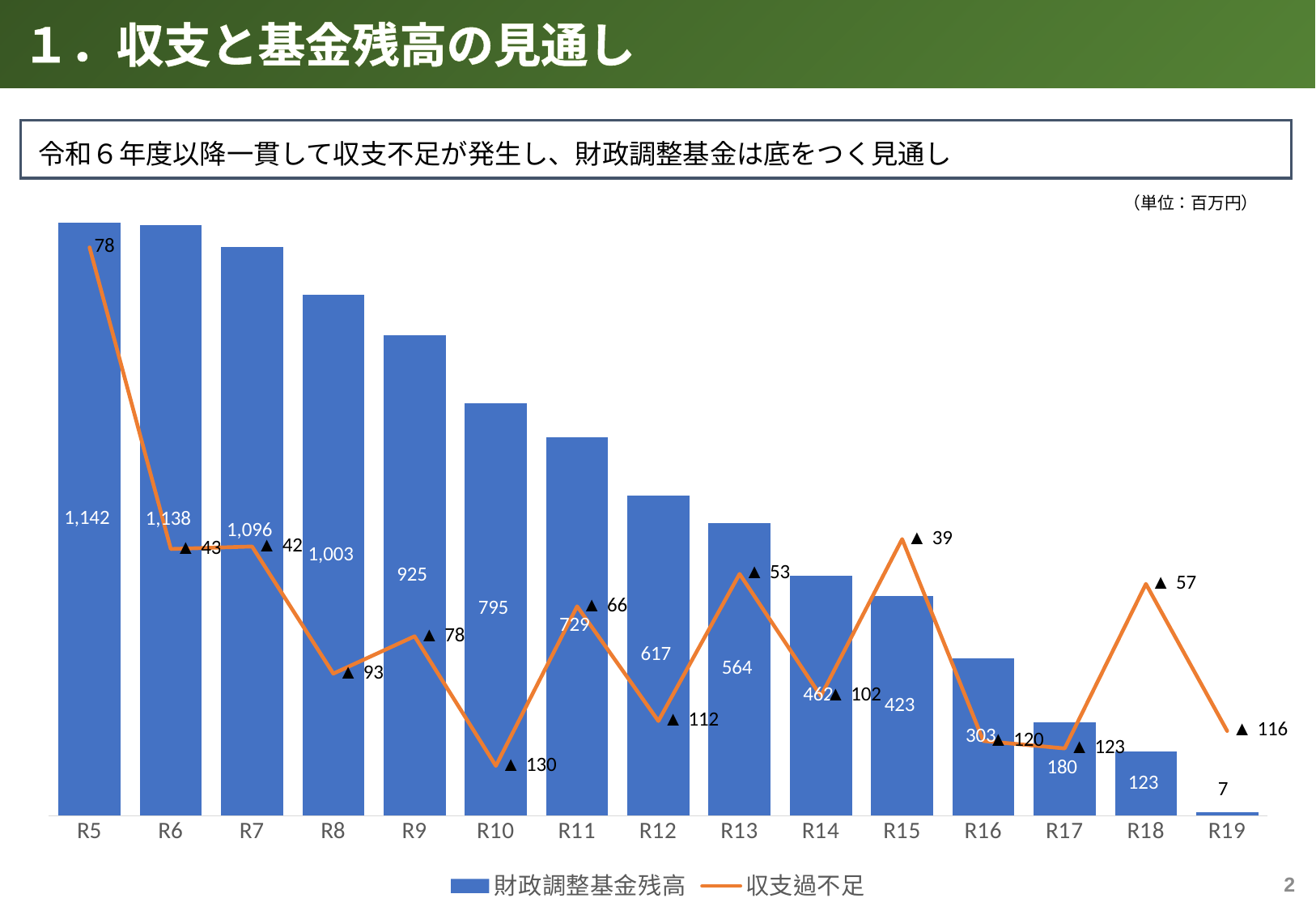

１．収支と基金残高の見通し

令和６年度以降一貫して収支不足が発生し、財政調整基金は底をつく見通し

### Chart

| Category |  |  |  |
|---|---|---|---|
| R5 | 1142.0 | None | 78.0 |
| R6 | 1138.0 | None | -43.0 |
| R7 | 1096.0 | None | -42.0 |
| R8 | 1003.0 | None | -93.0 |
| R9 | 925.0 | None | -78.0 |
| R10 | 795.0 | None | -130.0 |
| R11 | 729.0 | None | -66.0 |
| R12 | 617.0 | None | -112.0 |
| R13 | 564.0 | None | -53.0 |
| R14 | 462.0 | None | -102.0 |
| R15 | 423.0 | None | -39.0 |
| R16 | 303.0 | None | -120.0 |
| R17 | 180.0 | None | -123.0 |
| R18 | 123.0 | None | -57.0 |
| R19 | 7.0 | None | -116.0 |
（単位：百万円）
2